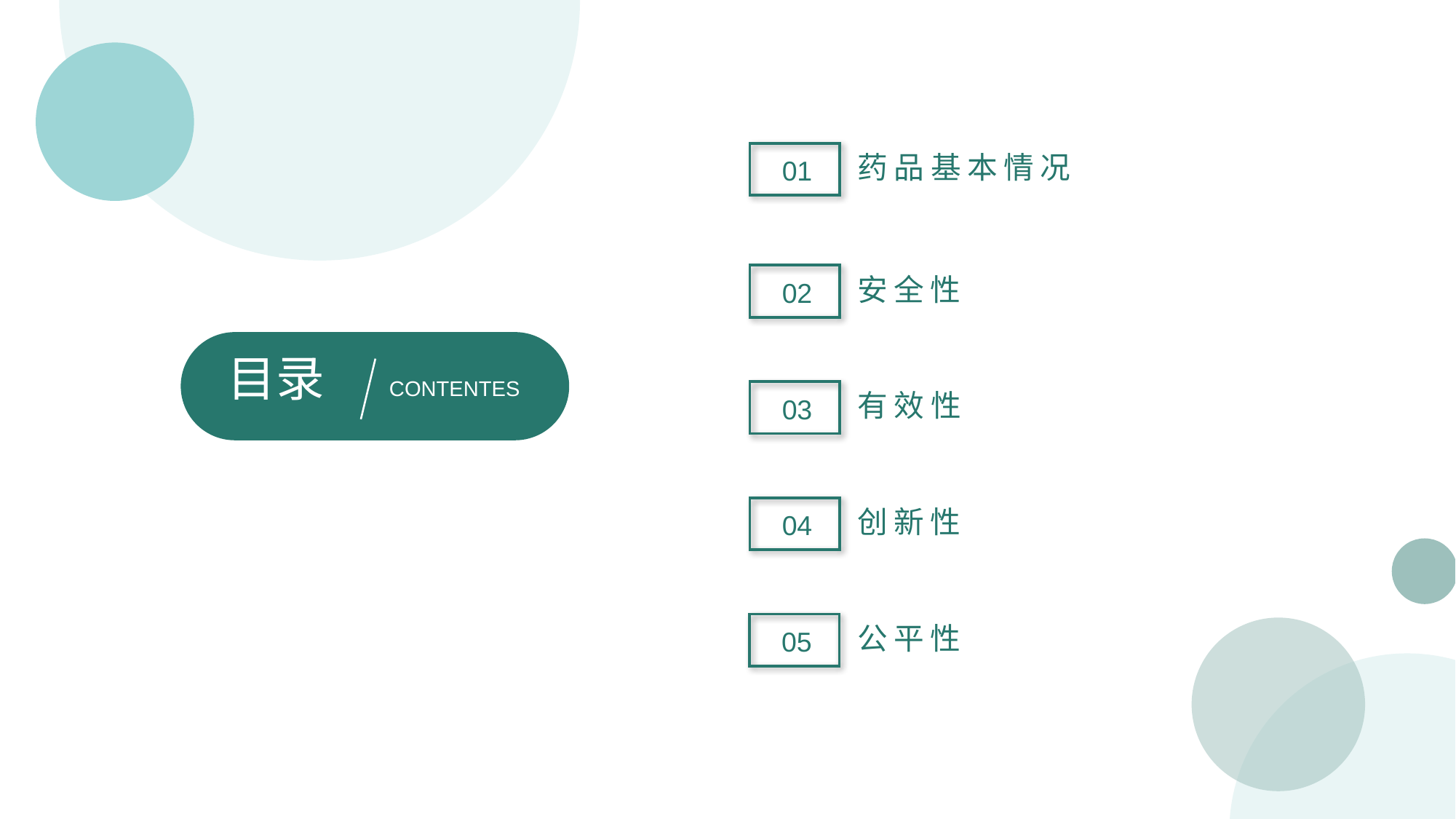

01
药品基本情况

02
安全性

目录
CONTENTES

03
有效性

04
创新性

05
公平性